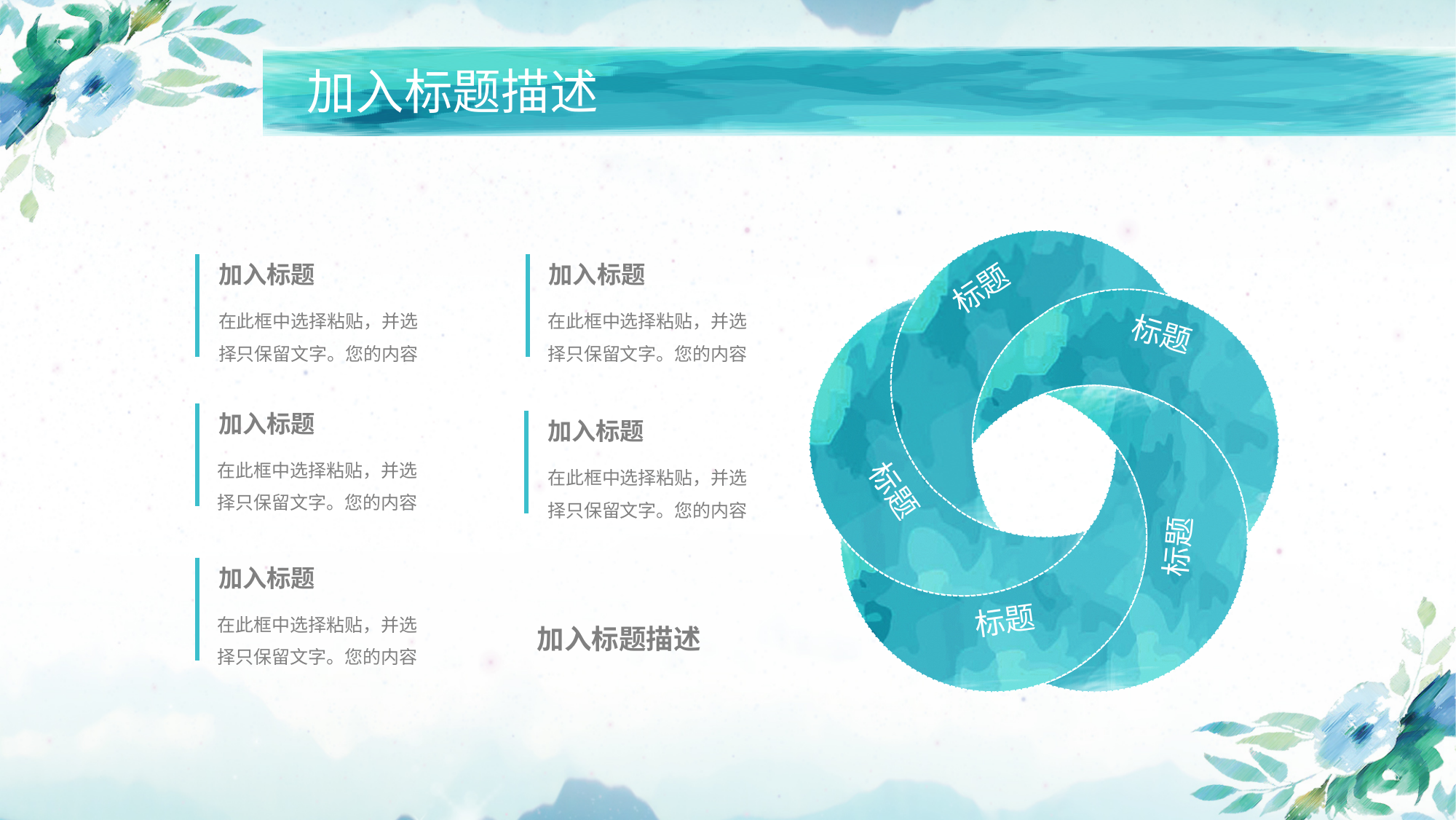

加入标题描述
标题
标题
标题
标题
标题
加入标题
加入标题
在此框中选择粘贴，并选择只保留文字。您的内容
在此框中选择粘贴，并选择只保留文字。您的内容
加入标题
加入标题
在此框中选择粘贴，并选择只保留文字。您的内容
在此框中选择粘贴，并选择只保留文字。您的内容
加入标题
在此框中选择粘贴，并选择只保留文字。您的内容
加入标题描述